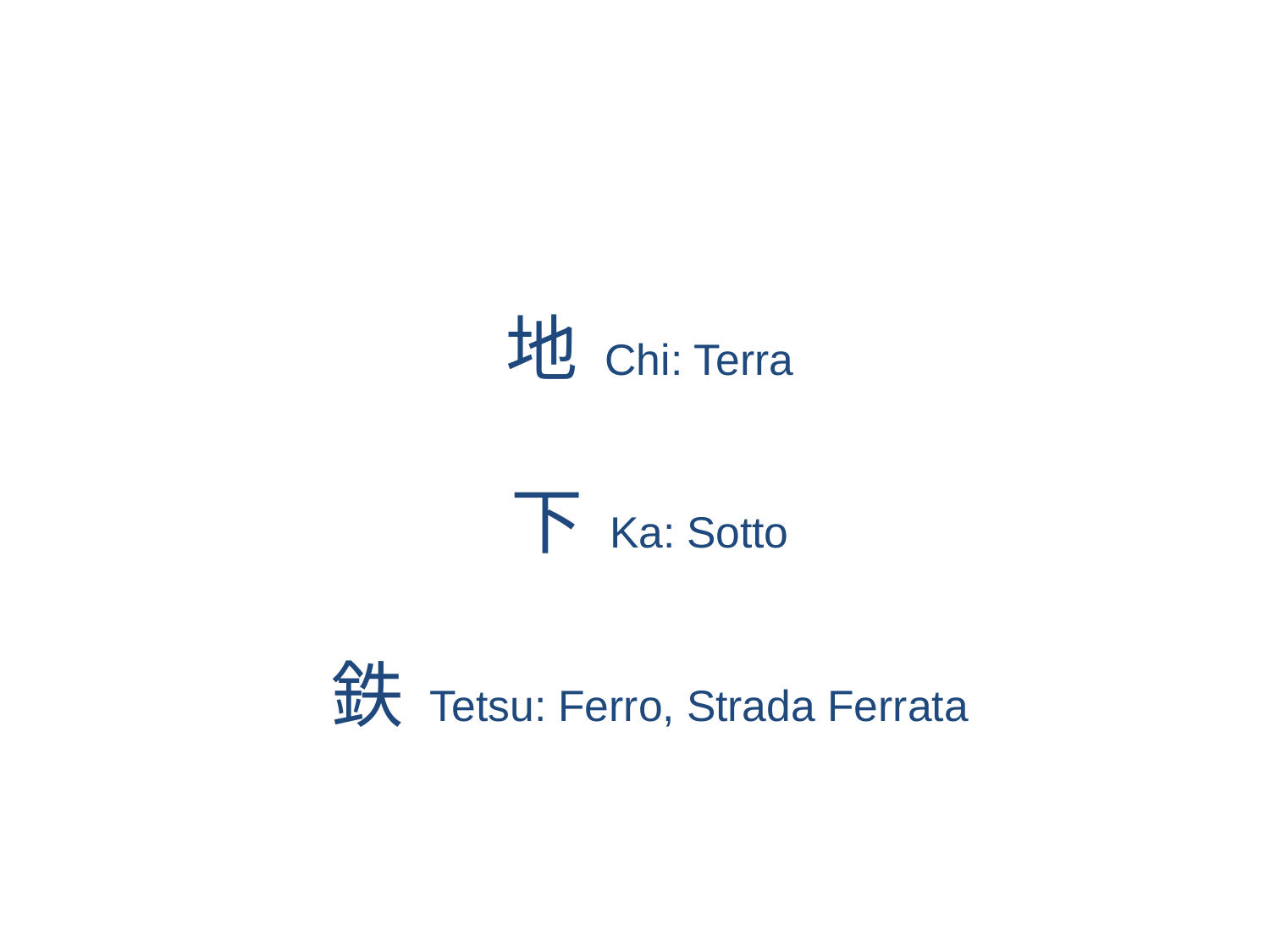

# 地 Chi: Terra 下 Ka: Sotto 鉄 Tetsu: Ferro, Strada Ferrata